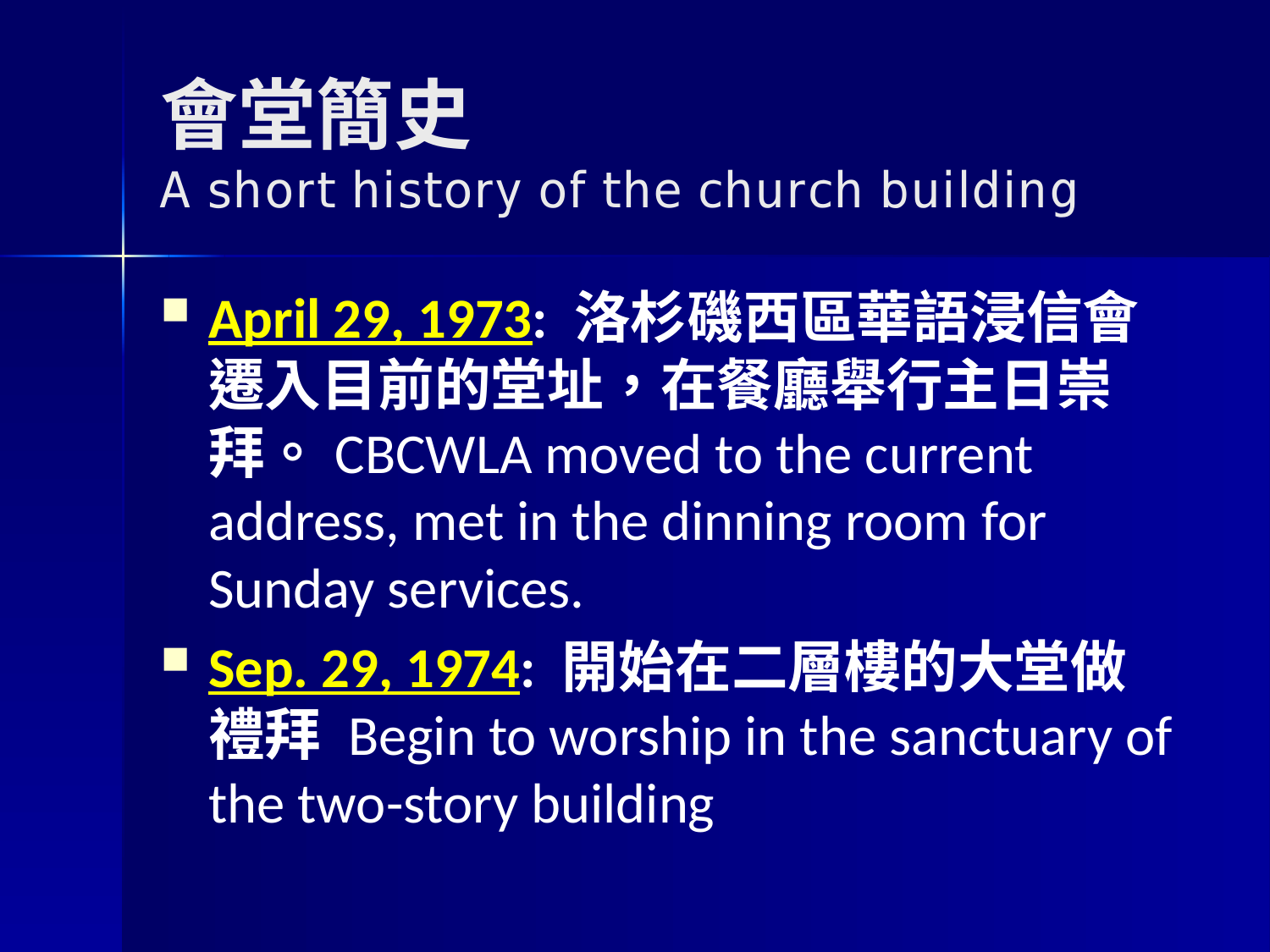

# 會堂簡史 A short history of the church building
April 29, 1973: 洛杉磯西區華語浸信會遷入目前的堂址，在餐廳舉行主日崇拜。CBCWLA moved to the current address, met in the dinning room for Sunday services.
Sep. 29, 1974: 開始在二層樓的大堂做禮拜 Begin to worship in the sanctuary of the two-story building